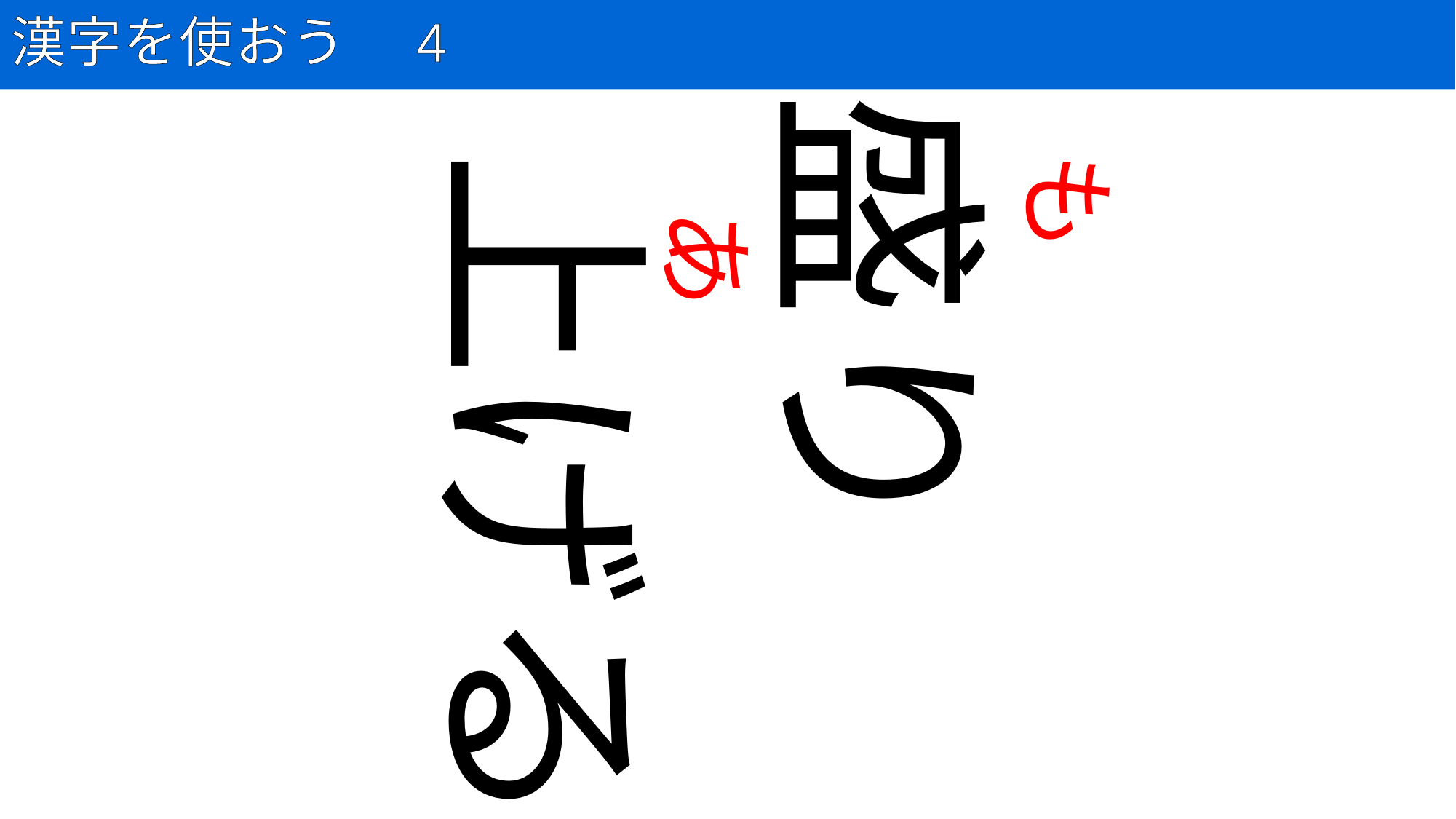

# 漢字を使おう　4
107
盛り
上げる
も
あ